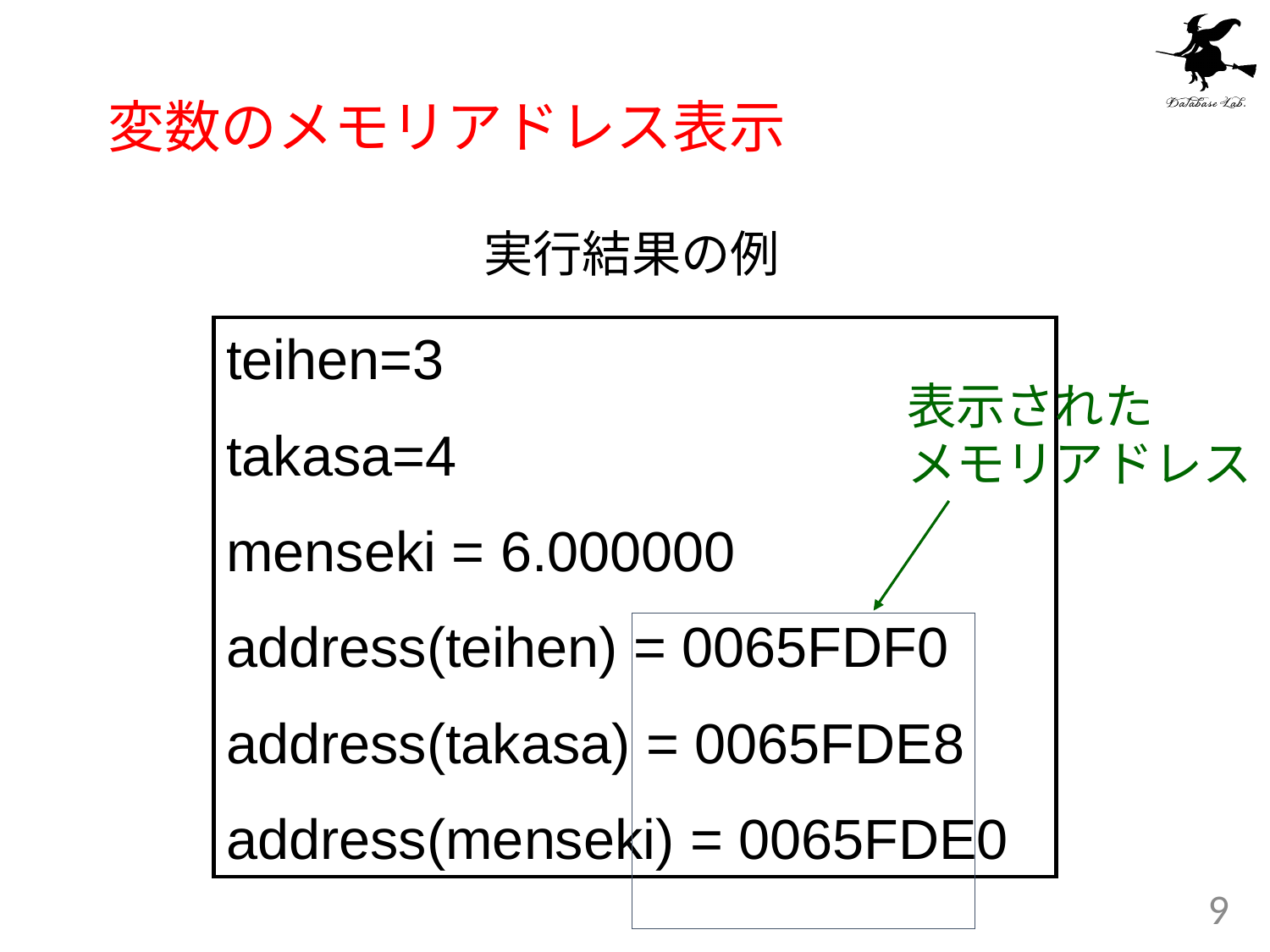

# 変数のメモリアドレス表示
実行結果の例
teihen=3
takasa=4
menseki = 6.000000
address(teihen) = 0065FDF0
address(takasa) = 0065FDE8
address(menseki) = 0065FDE0
表示された
メモリアドレス

9